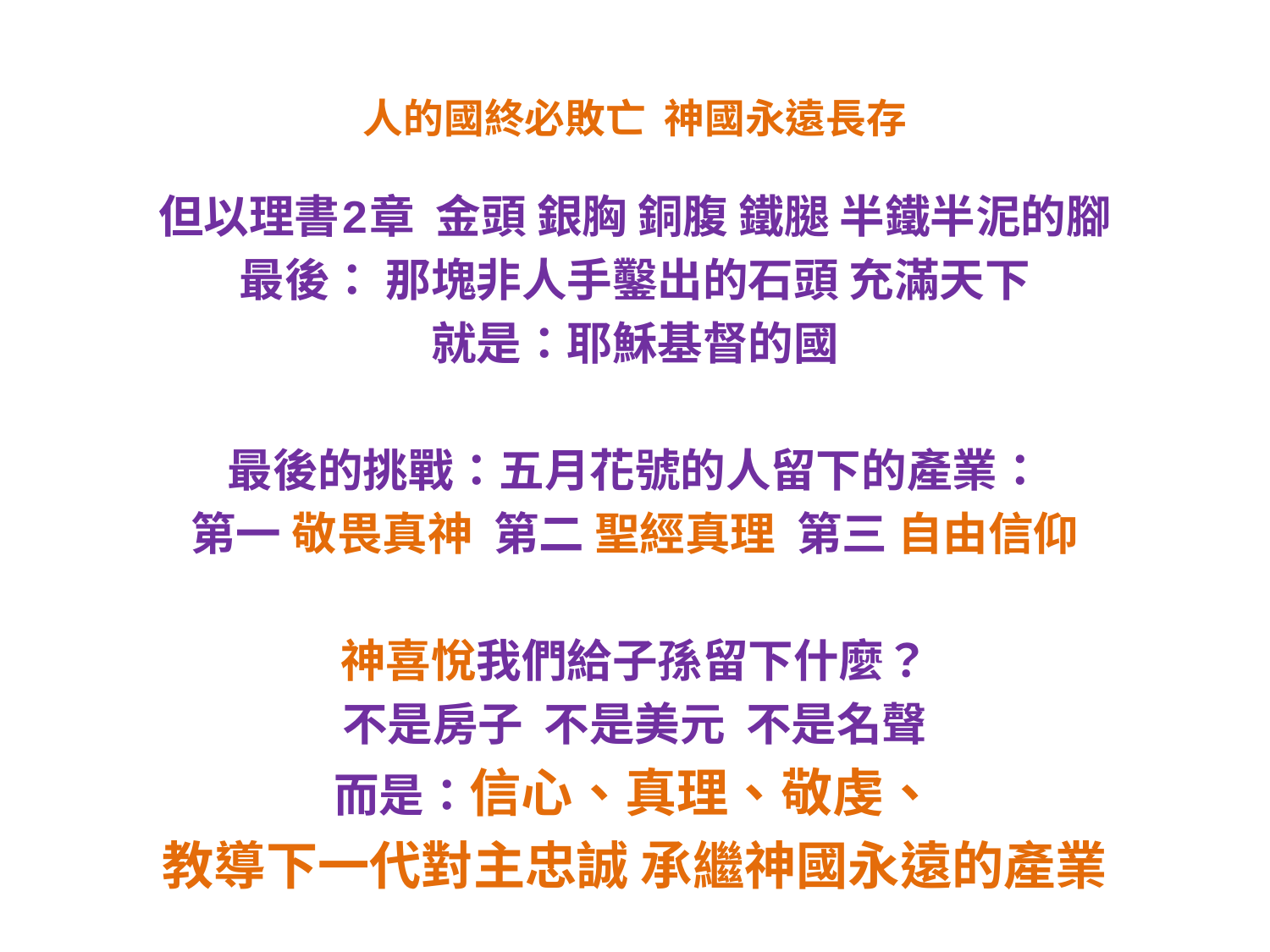

# 人的國終必敗亡  神國永遠長存
但以理書2章  金頭 銀胸 銅腹 鐵腿 半鐵半泥的腳
最後： 那塊非人手鑿出的石頭 充滿天下
就是：耶穌基督的國

最後的挑戰：五月花號的人留下的產業：
第一 敬畏真神  第二 聖經真理  第三 自由信仰

神喜悅我們給子孫留下什麼？
不是房子  不是美元  不是名聲
而是：信心、真理、敬虔、
教導下一代對主忠誠 承繼神國永遠的產業